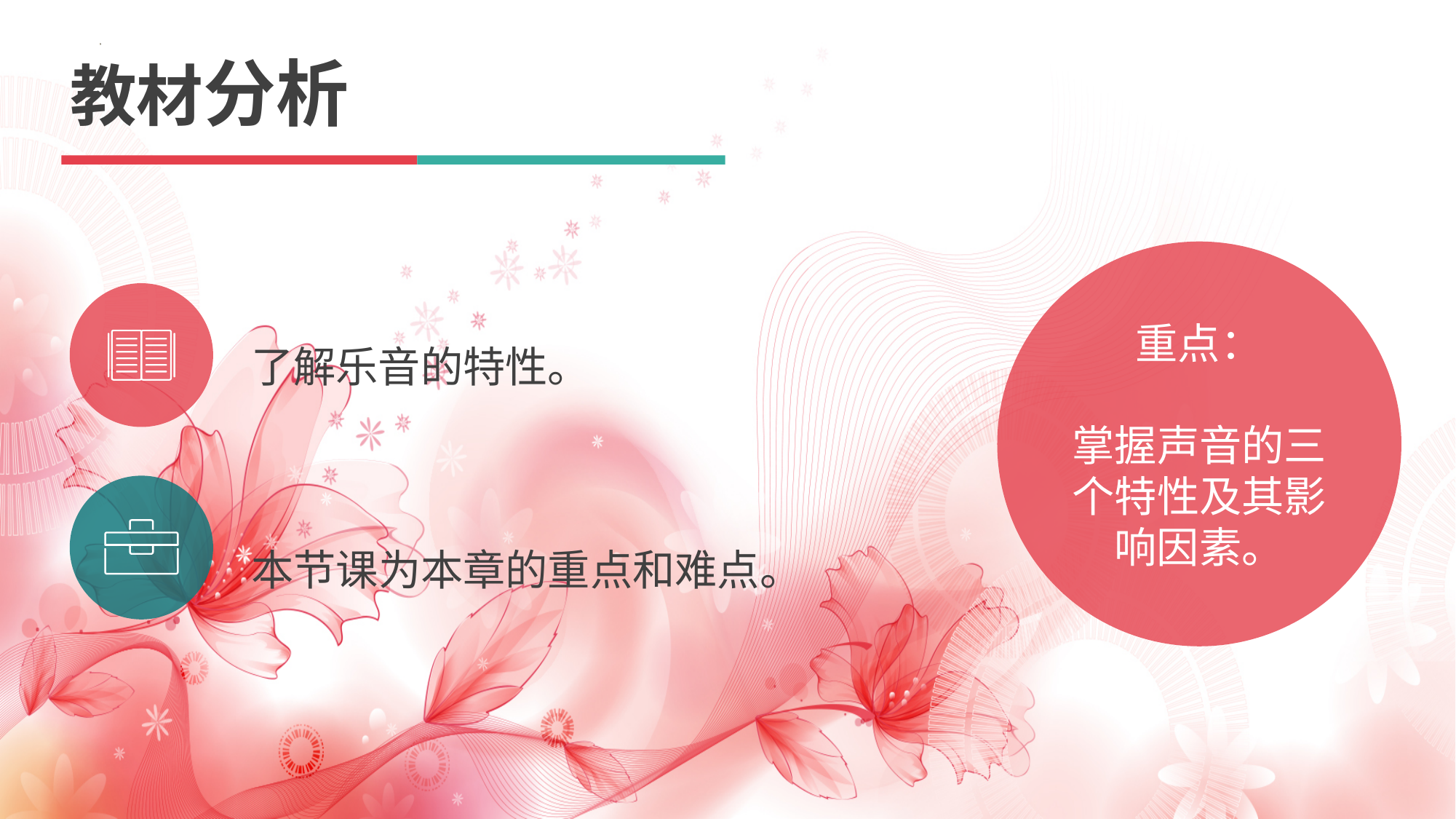

教材分析

重点：

掌握声音的三个特性及其影响因素。

了解乐音的特性。

本节课为本章的重点和难点。